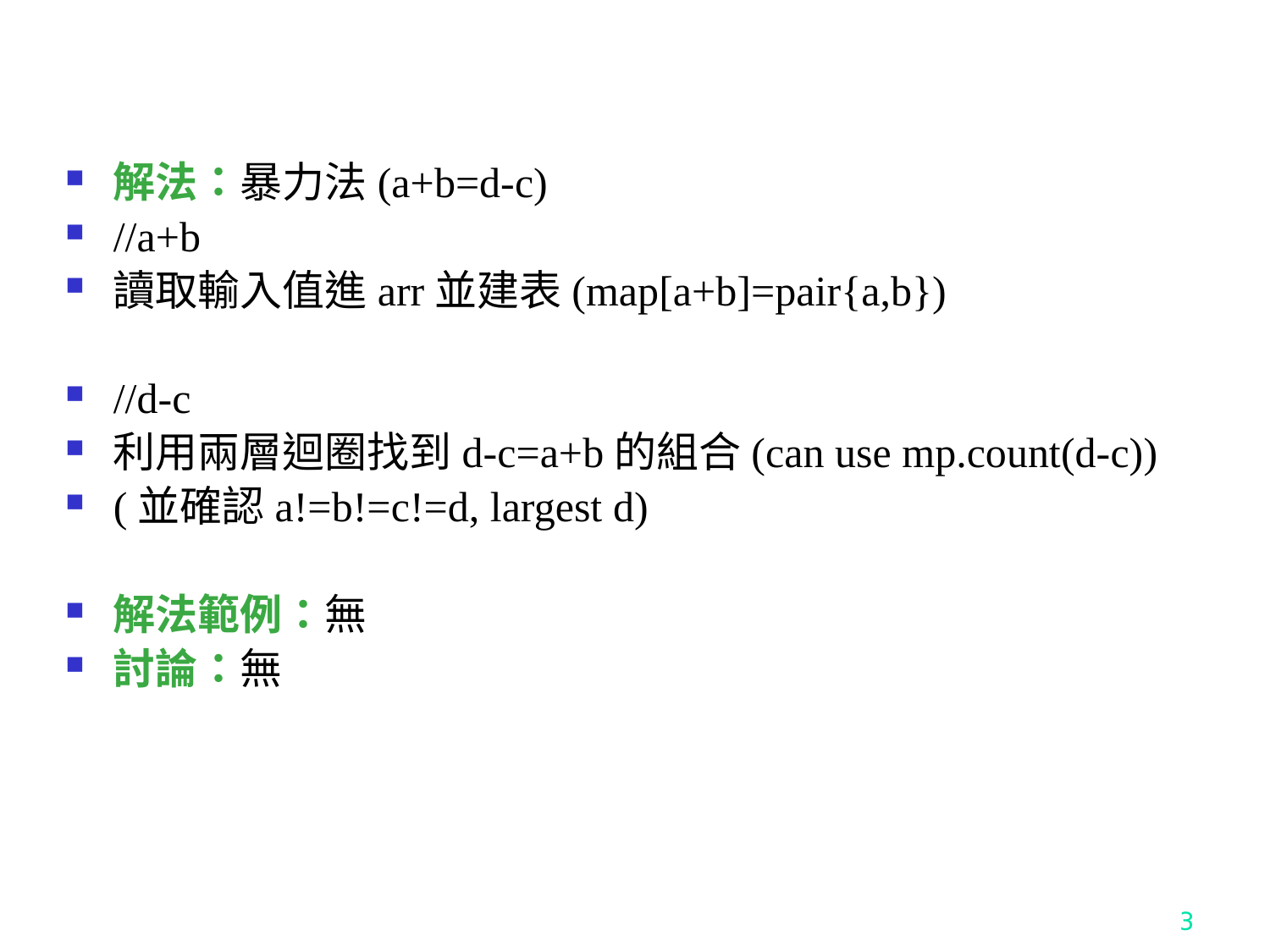

解法：暴力法(a+b=d-c)
//a+b
讀取輸入值進arr並建表(map[a+b]=pair{a,b})

//d-c
利用兩層迴圈找到d-c=a+b的組合(can use mp.count(d-c))
(並確認a!=b!=c!=d, largest d)

解法範例：無
討論：無

3